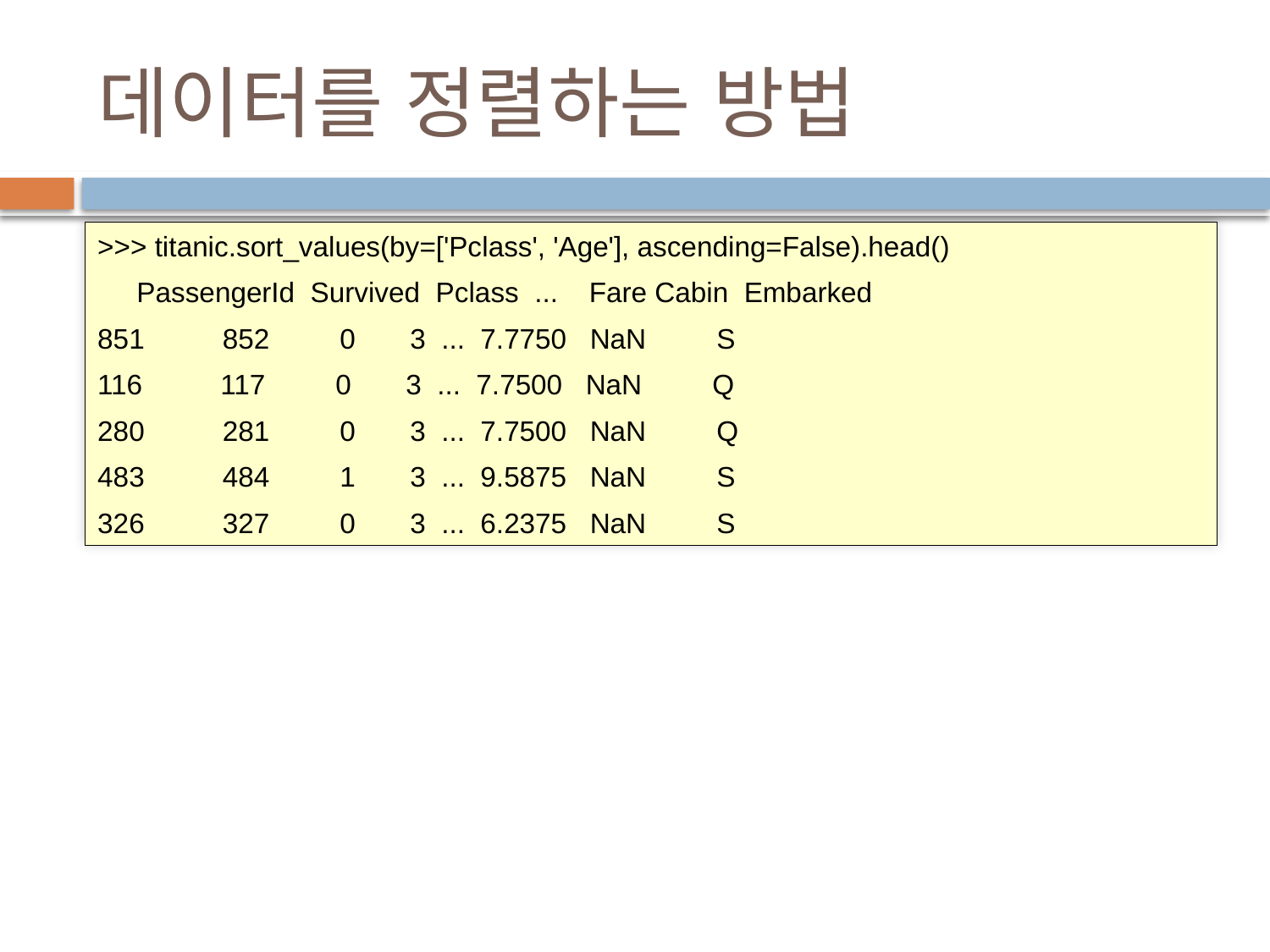

# 데이터를 정렬하는 방법
>>> titanic.sort_values(by=['Pclass', 'Age'], ascending=False).head()
     PassengerId  Survived  Pclass  ...    Fare Cabin  Embarked
851          852         0       3  ...  7.7750   NaN         S
116          117         0       3  ...  7.7500   NaN         Q
280          281         0       3  ...  7.7500   NaN         Q
483          484         1       3  ...  9.5875   NaN         S
326          327         0       3  ...  6.2375   NaN         S